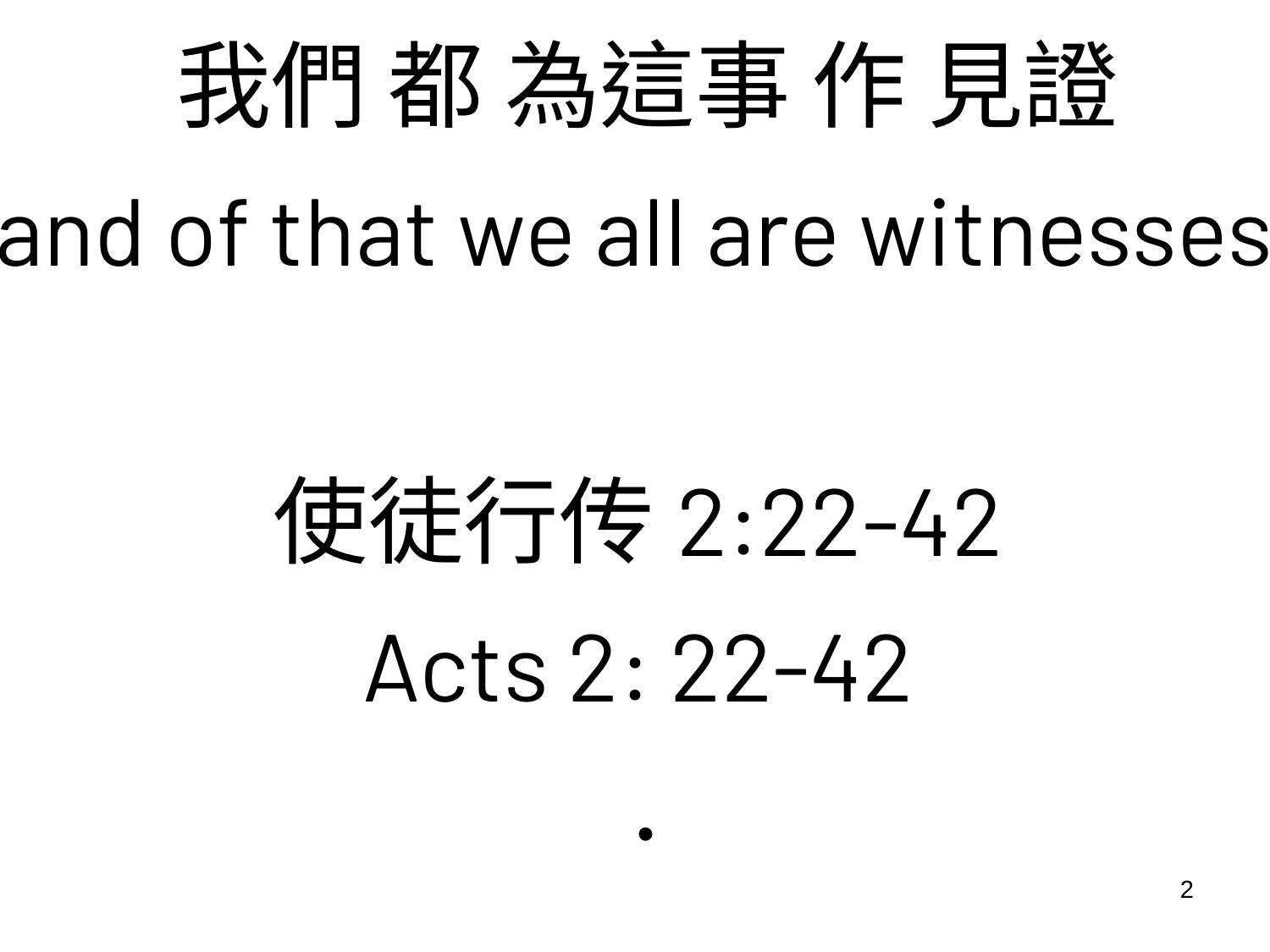

我們 都 為這事 作 見證
and of that we all are witnesses.

使徒行传2:22-42
Acts 2: 22-42
#
2